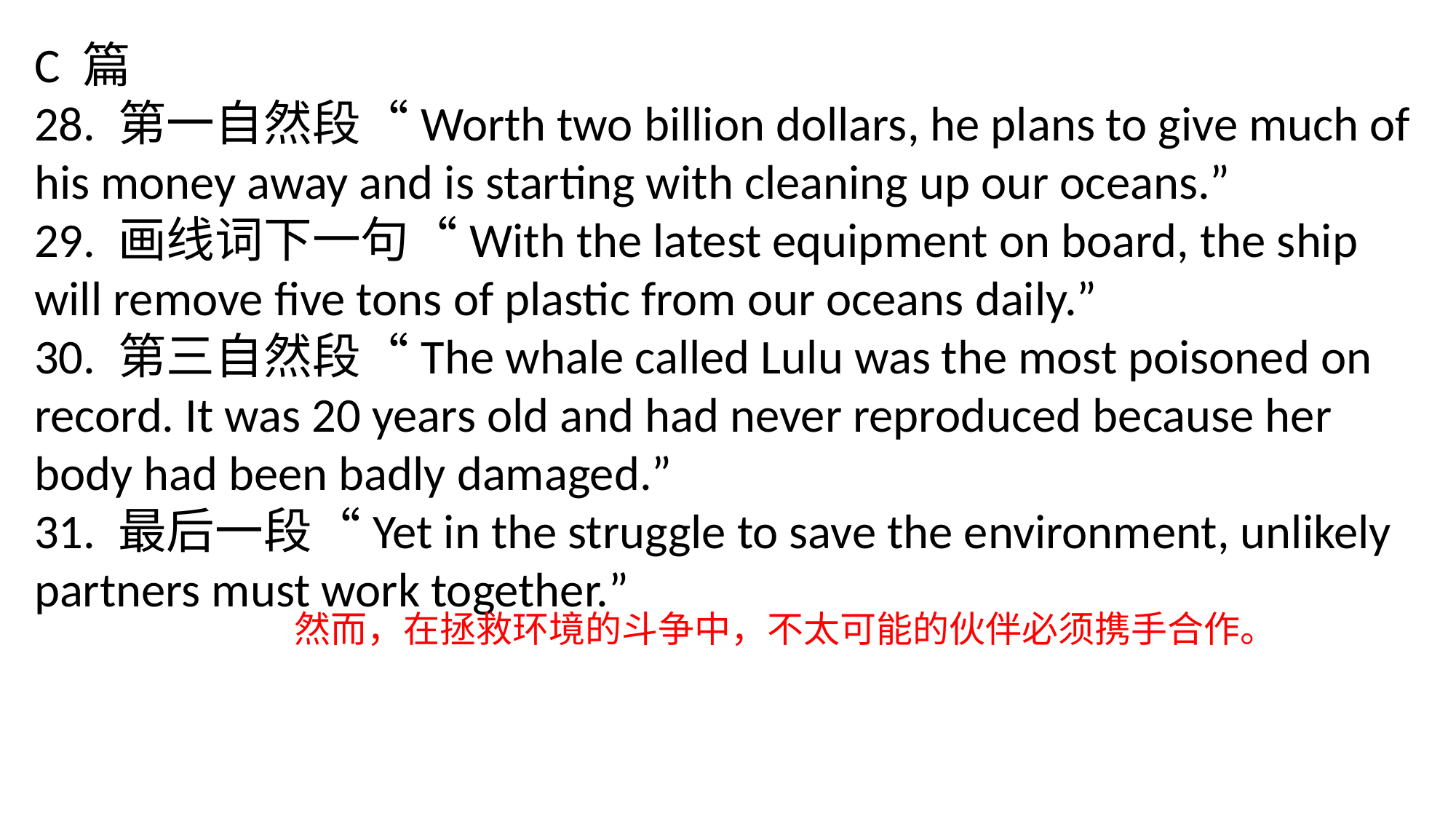

C 篇
28. 第一自然段“Worth two billion dollars, he plans to give much of his money away and is starting with cleaning up our oceans.”
29. 画线词下一句“With the latest equipment on board, the ship will remove five tons of plastic from our oceans daily.”
30. 第三自然段“The whale called Lulu was the most poisoned on record. It was 20 years old and had never reproduced because her body had been badly damaged.”
31. 最后一段“Yet in the struggle to save the environment, unlikely partners must work together.”
然而，在拯救环境的斗争中，不太可能的伙伴必须携手合作。